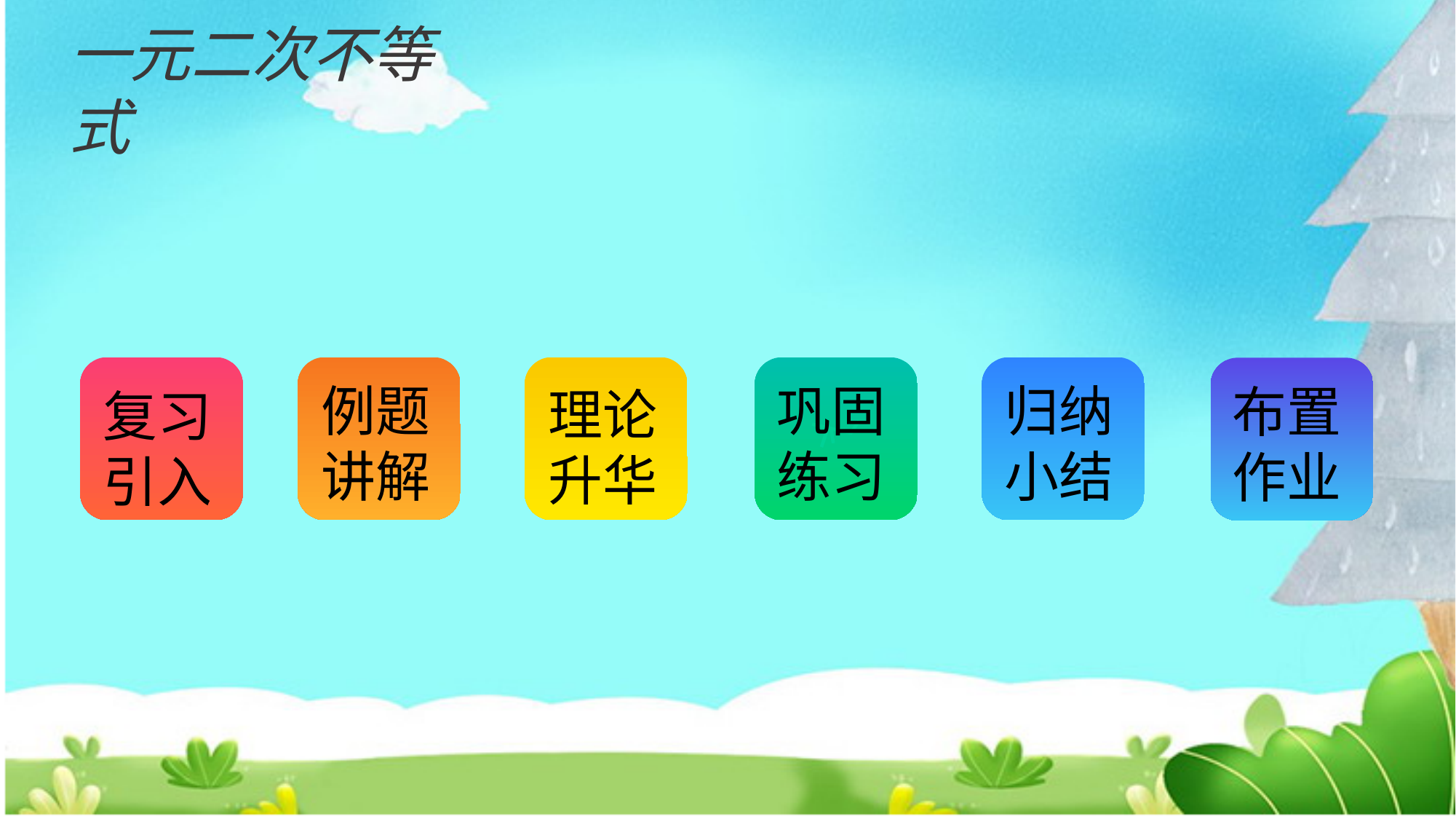

一元二次不等式

复习引入

例题讲解

理论升华

归纳小结

巩固练习

布置作业